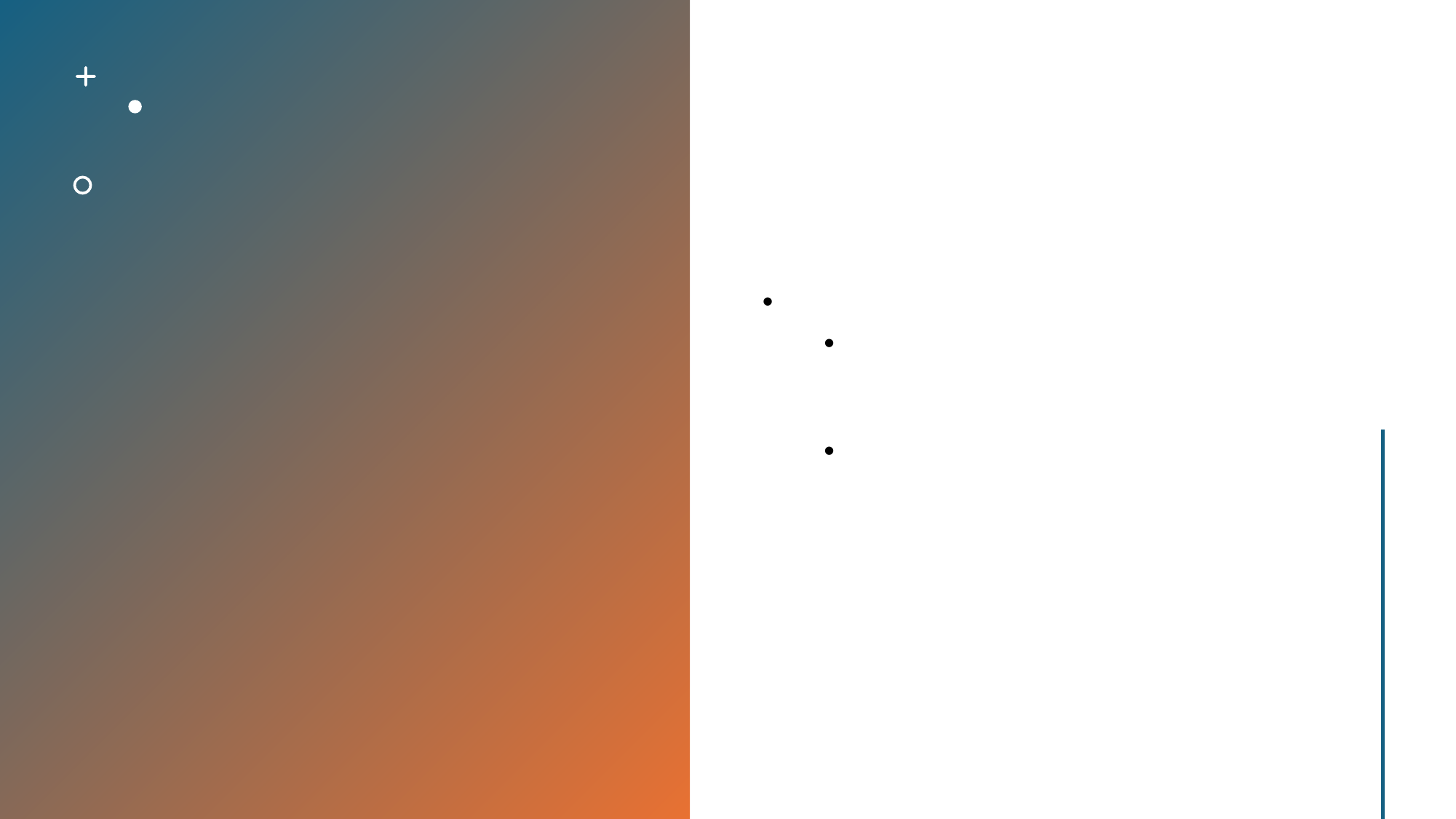

제2차 세계 대전과 일본의 역할
제2차 세계 대전에서 일본은 동맹국으로 참전했으며, 전투에서 승리하고 영토를 확장했습니다.
그러나 나치 독일과의 동맹은 패배로 이어지고, 일본은 아시아와 태평양 지역에서의 싸움에서 패배했습니다.